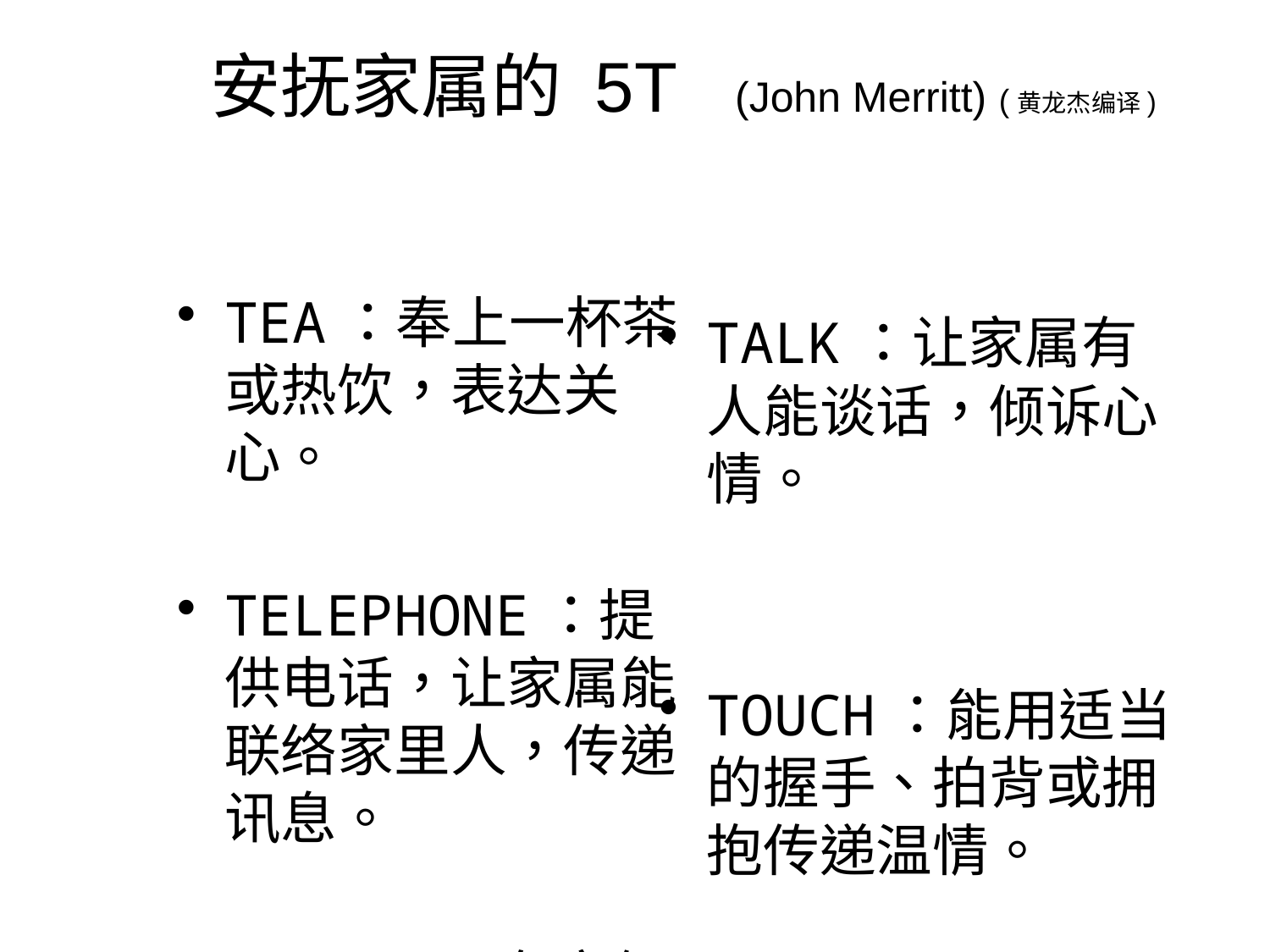

# 安抚家属的 5T   (John Merritt) (黄龙杰编译)

TALK：让家属有人能谈话，倾诉心情。

TOUCH：能用适当的握手、拍背或拥抱传递温情。

TEA：奉上一杯茶或热饮，表达关心。

TELEPHONE：提供电话，让家属能联络家里人，传递讯息。

TOILET：有方便的洗手间，可以梳整排泄。